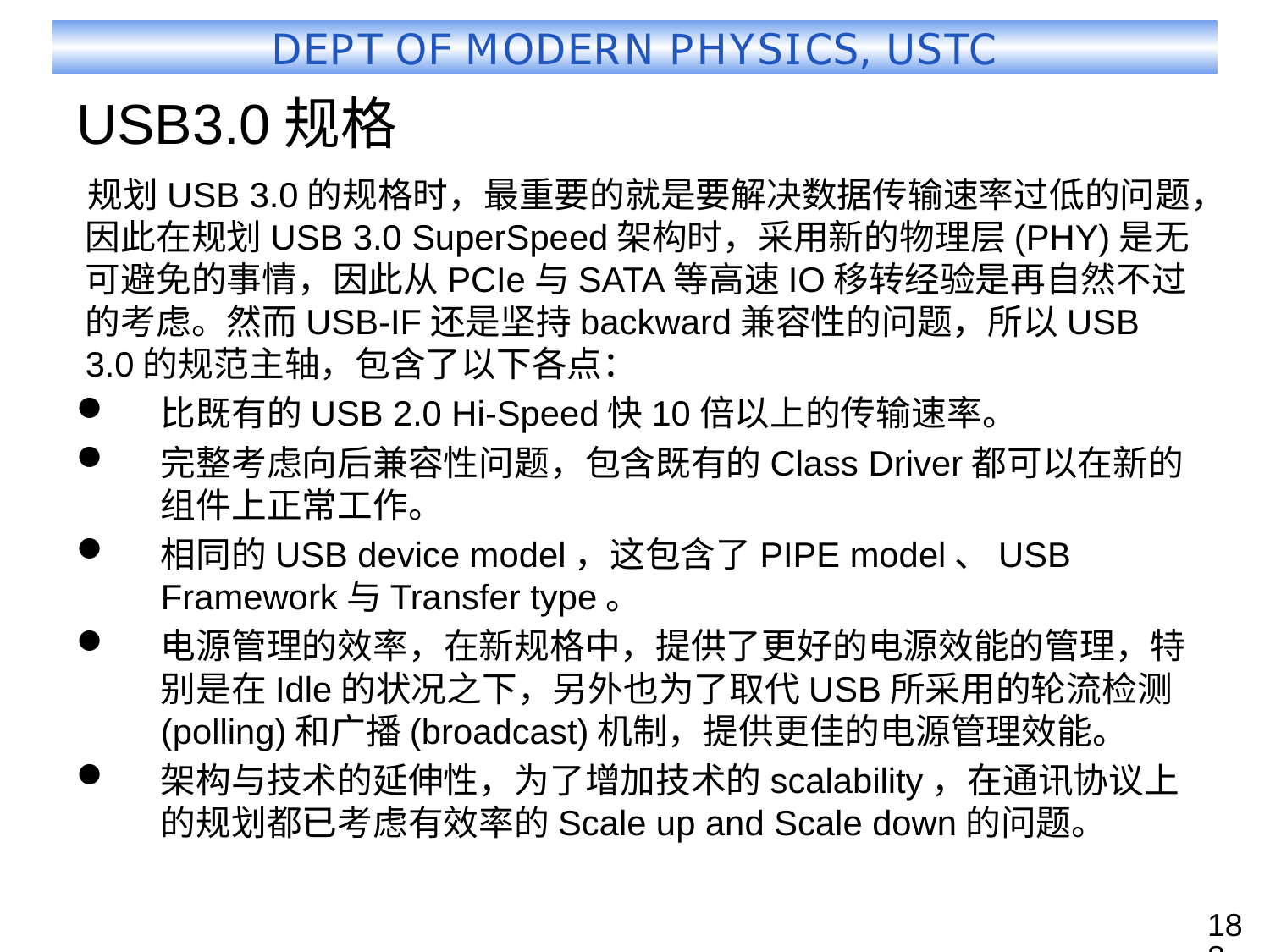

# USB3.0规格
规划USB 3.0的规格时，最重要的就是要解决数据传输速率过低的问题，因此在规划USB 3.0 SuperSpeed架构时，采用新的物理层(PHY)是无可避免的事情，因此从PCIe与SATA等高速IO移转经验是再自然不过的考虑。然而USB-IF还是坚持backward兼容性的问题，所以USB 3.0的规范主轴，包含了以下各点：
比既有的USB 2.0 Hi-Speed快10倍以上的传输速率。
完整考虑向后兼容性问题，包含既有的Class Driver都可以在新的组件上正常工作。
相同的USB device model，这包含了PIPE model、USB Framework与Transfer type。
电源管理的效率，在新规格中，提供了更好的电源效能的管理，特别是在Idle的状况之下，另外也为了取代USB所采用的轮流检测(polling)和广播(broadcast)机制，提供更佳的电源管理效能。
架构与技术的延伸性，为了增加技术的scalability，在通讯协议上的规划都已考虑有效率的Scale up and Scale down的问题。

188